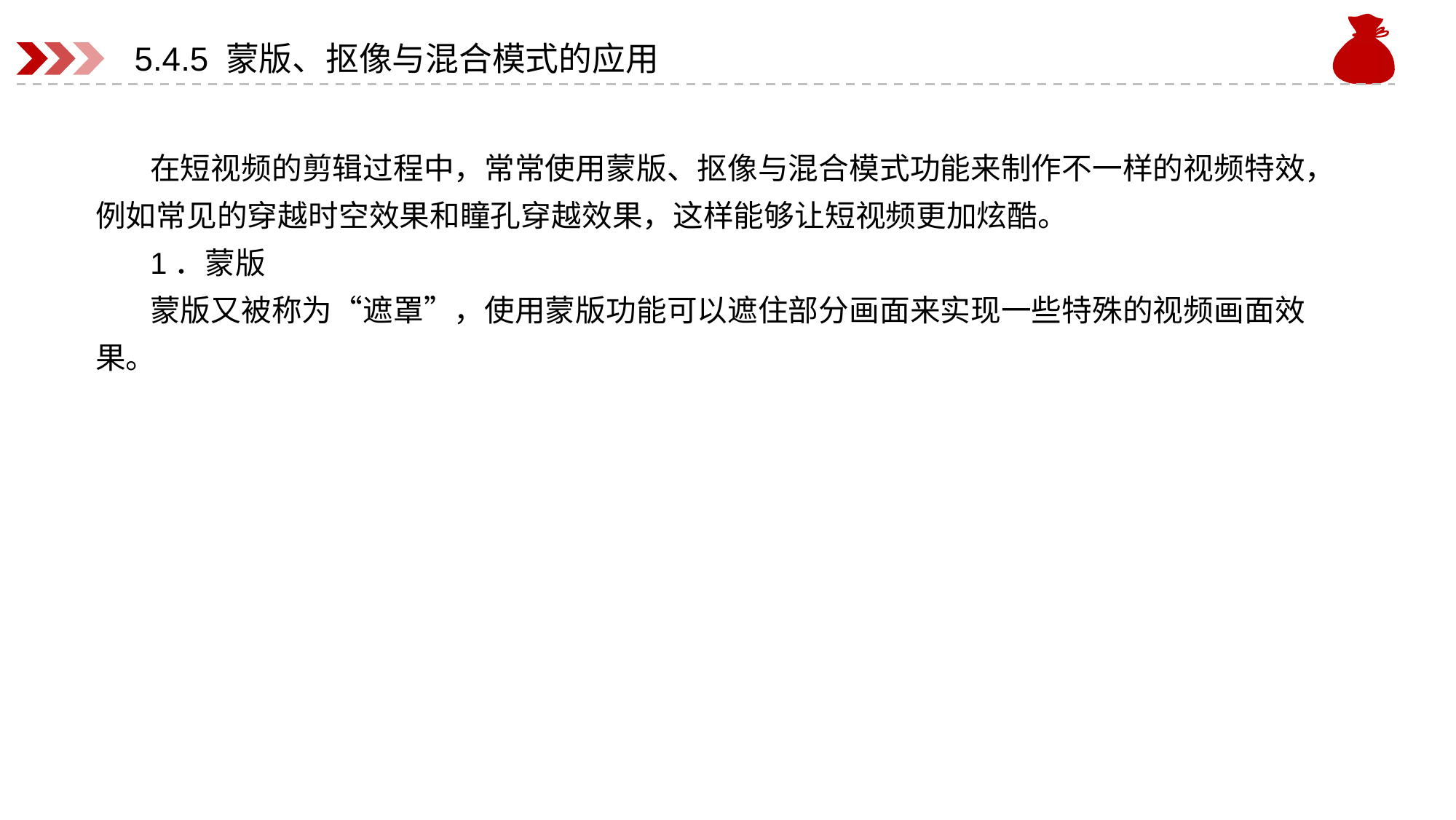

# 5.4.5 蒙版、抠像与混合模式的应用
50
在短视频的剪辑过程中，常常使用蒙版、抠像与混合模式功能来制作不一样的视频特效，例如常见的穿越时空效果和瞳孔穿越效果，这样能够让短视频更加炫酷。
1．蒙版
蒙版又被称为“遮罩”，使用蒙版功能可以遮住部分画面来实现一些特殊的视频画面效果。